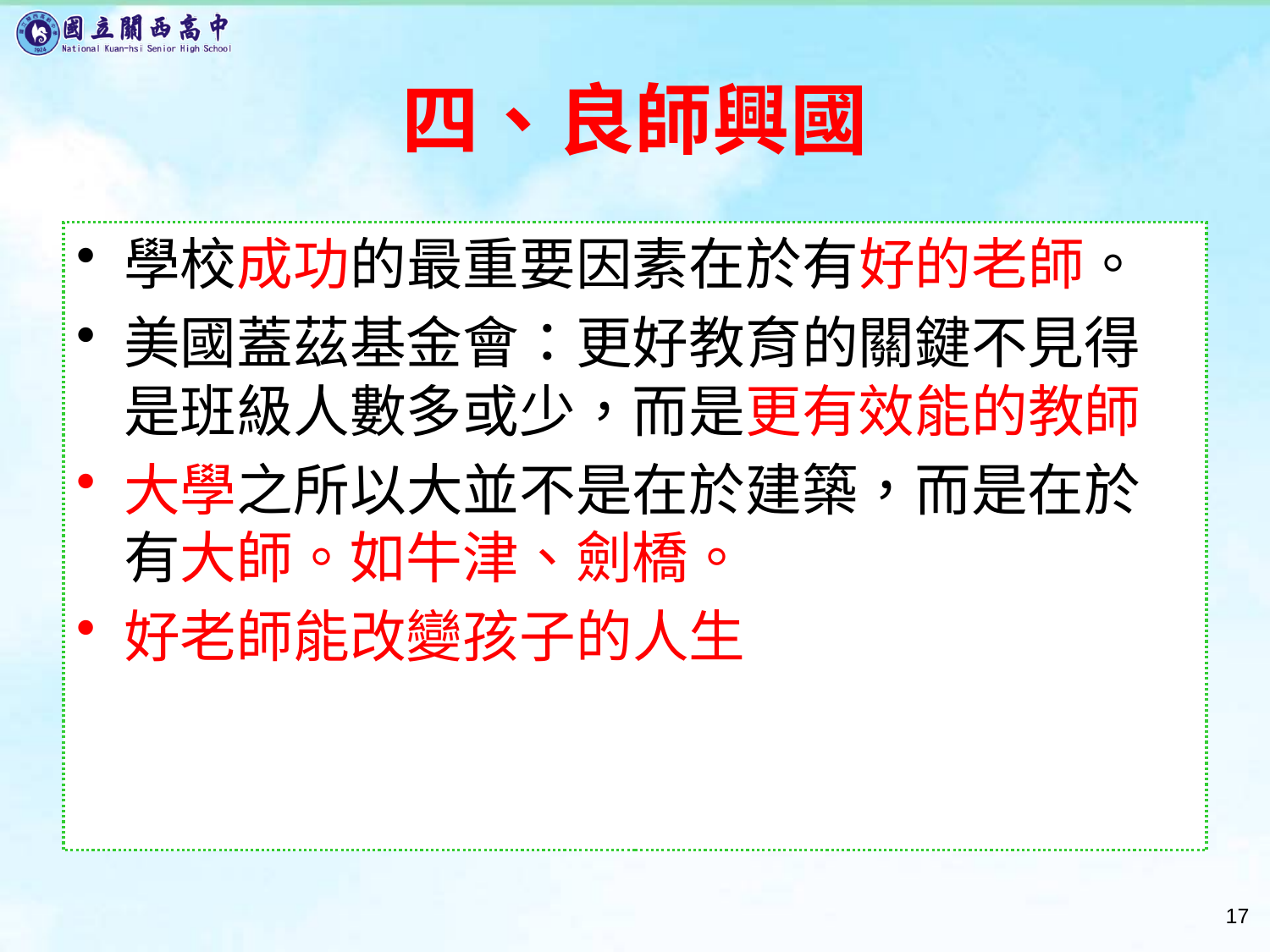

# 四、良師興國
學校成功的最重要因素在於有好的老師。
美國蓋茲基金會：更好教育的關鍵不見得是班級人數多或少，而是更有效能的教師
大學之所以大並不是在於建築，而是在於有大師。如牛津、劍橋。
好老師能改變孩子的人生